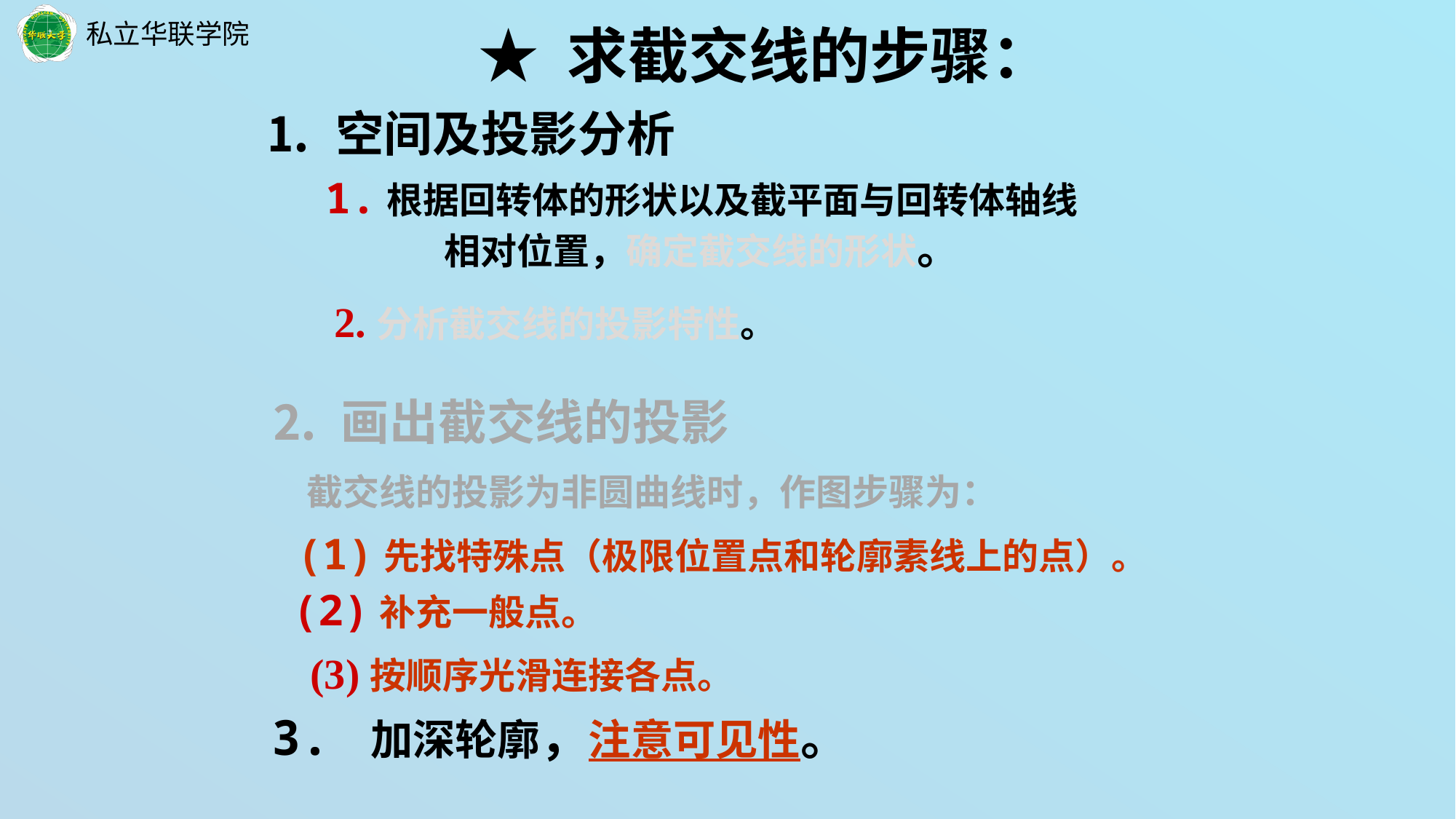

★ 求截交线的步骤：
 ⒈ 空间及投影分析
1.根据回转体的形状以及截平面与回转体轴线
相对位置，确定截交线的形状。
2.分析截交线的投影特性。
⒉ 画出截交线的投影
截交线的投影为非圆曲线时，作图步骤为：
(1)先找特殊点（极限位置点和轮廓素线上的点）。
(2)补充一般点。
(3)按顺序光滑连接各点。
3. 加深轮廓，注意可见性。